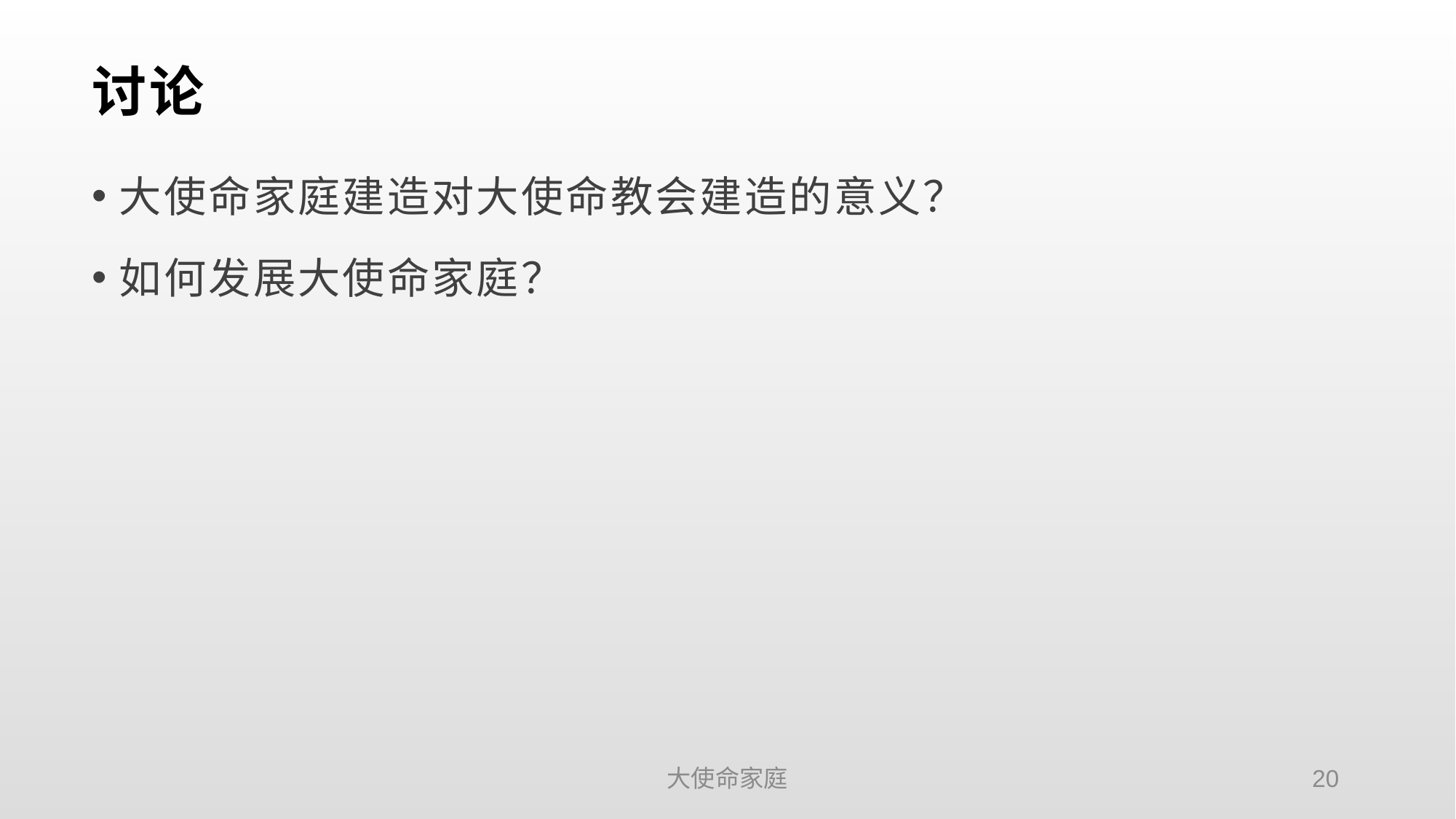

# 讨论
大使命家庭建造对大使命教会建造的意义？
如何发展大使命家庭？
大使命家庭
20